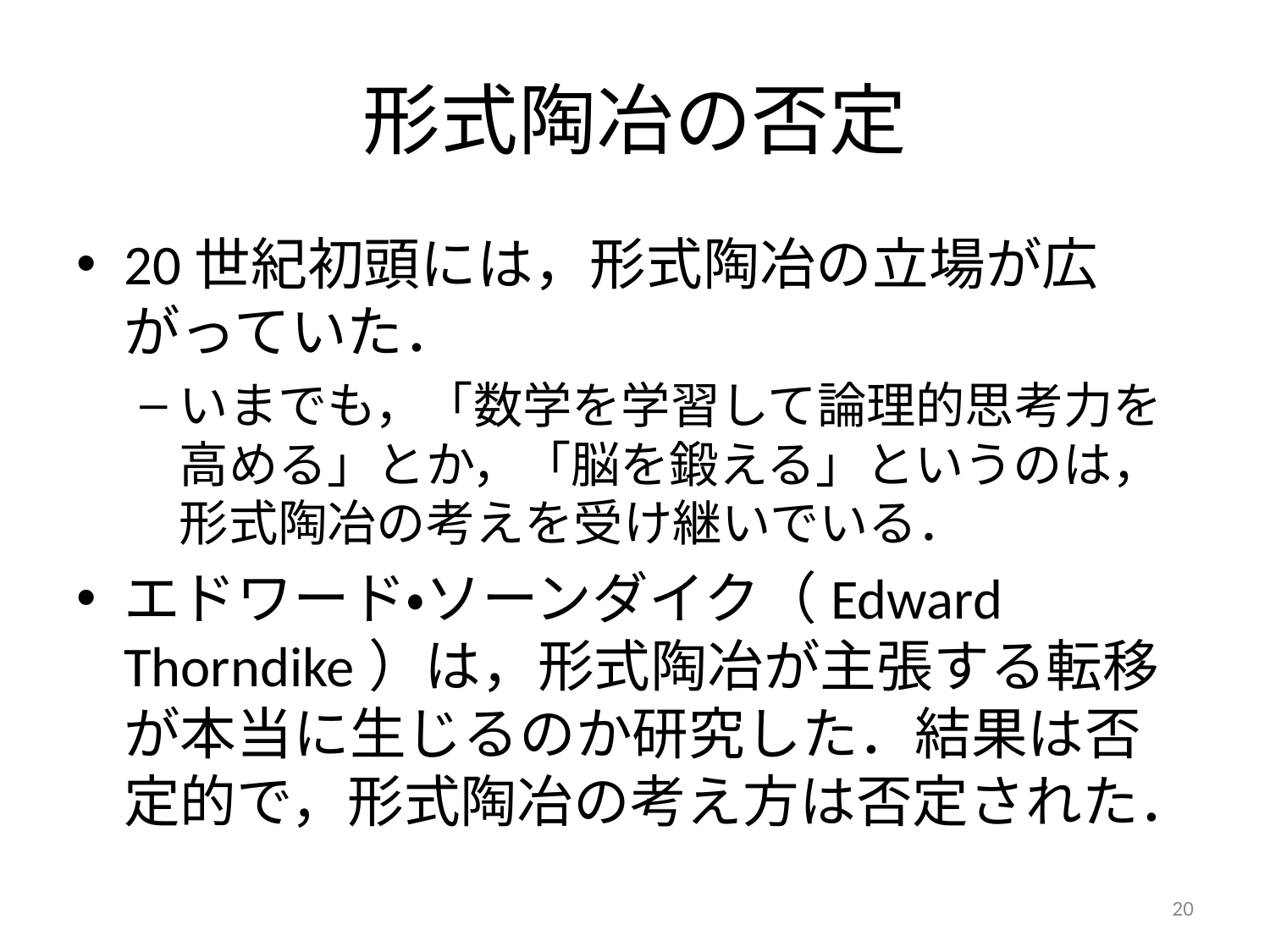

# 形式陶冶の否定
20世紀初頭には，形式陶冶の立場が広がっていた．
いまでも，「数学を学習して論理的思考力を高める」とか，「脳を鍛える」というのは，形式陶冶の考えを受け継いでいる．
エドワード・ソーンダイク（Edward Thorndike）は，形式陶冶が主張する転移が本当に生じるのか研究した．結果は否定的で，形式陶冶の考え方は否定された．
20